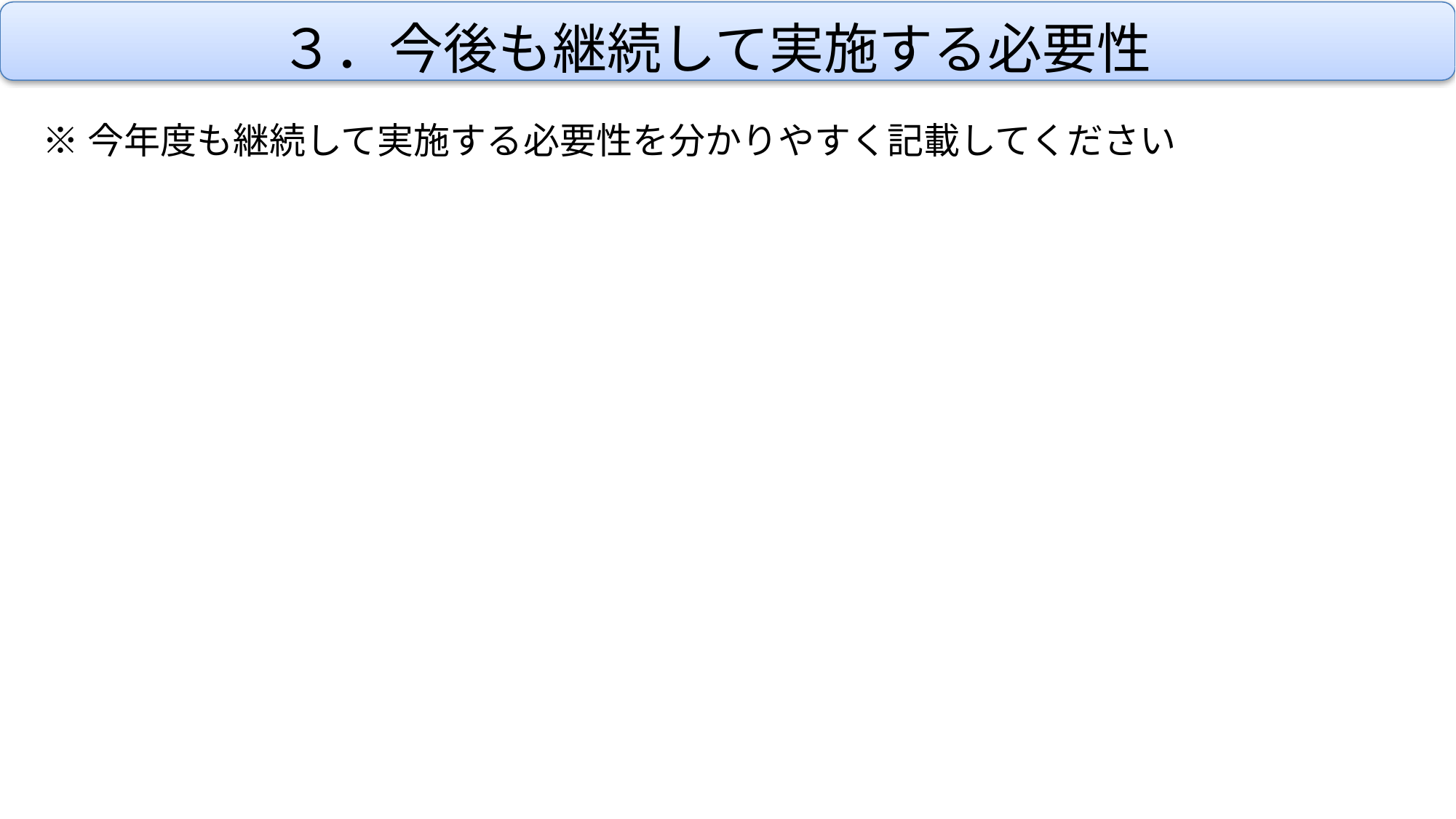

# ３．今後も継続して実施する必要性

※今年度も継続して実施する必要性を分かりやすく記載してください